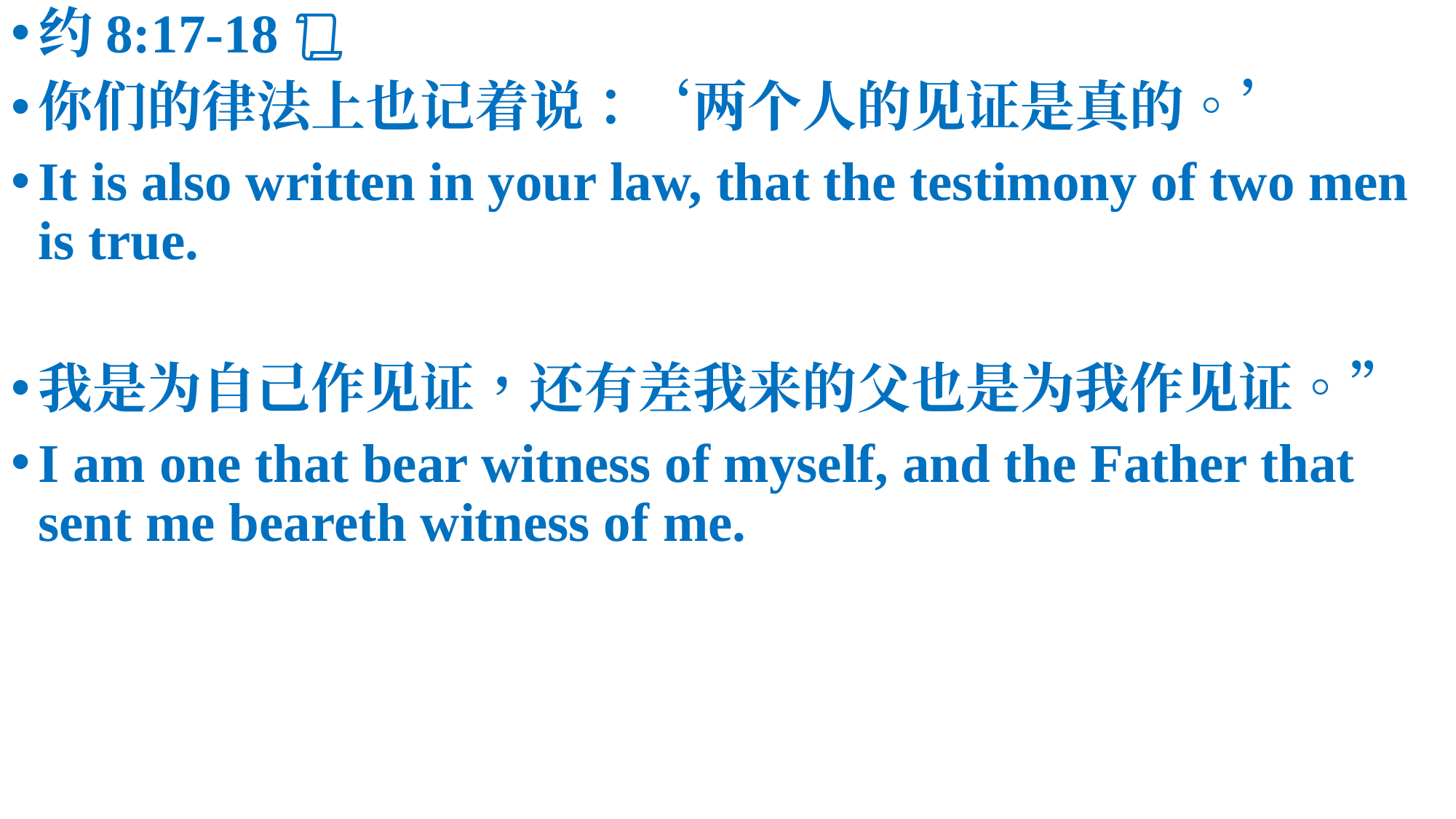

约8:17-18 📜
你们的律法上也记着说：‘两个人的见证是真的。’
It is also written in your law, that the testimony of two men is true.

我是为自己作见证，还有差我来的父也是为我作见证。”
I am one that bear witness of myself, and the Father that sent me beareth witness of me.